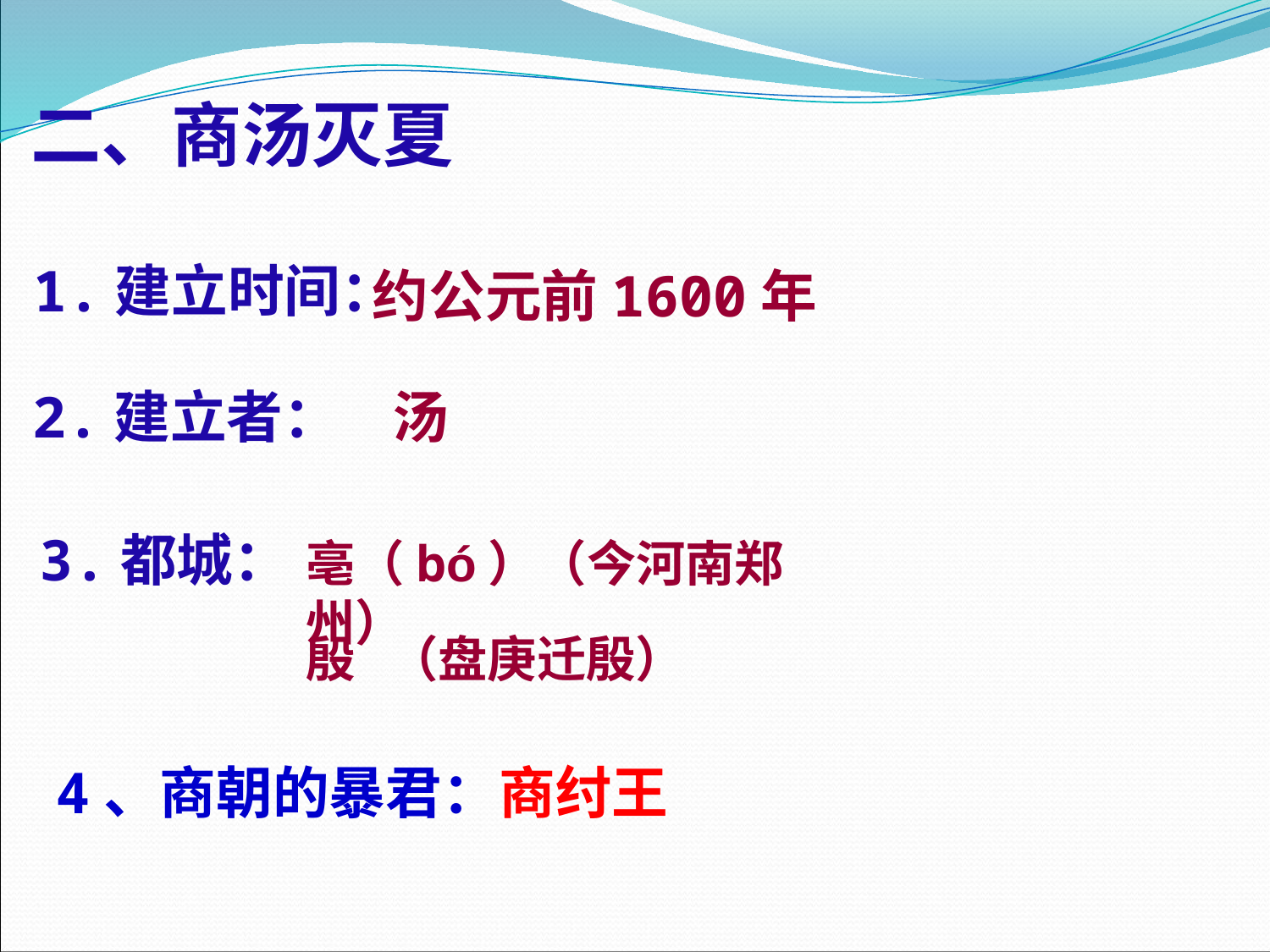

二、商汤灭夏
1.建立时间：
约公元前1600年
2.建立者：
汤
3.都城：
亳（bó）（今河南郑州）
殷   （盘庚迁殷）
4、商朝的暴君：商纣王